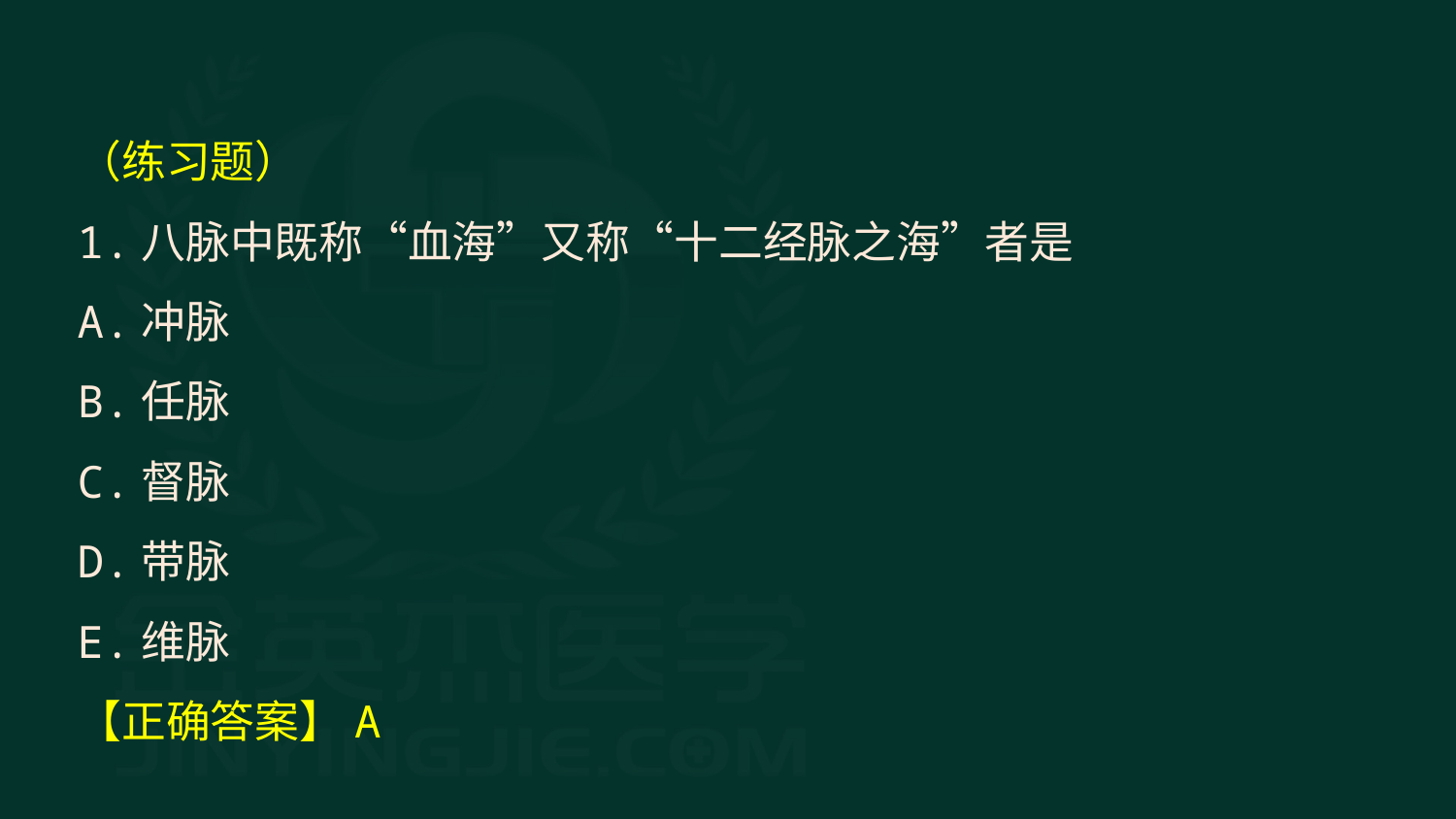

（练习题）
1.八脉中既称“血海”又称“十二经脉之海”者是
A.冲脉
B.任脉
C.督脉
D.带脉
E.维脉
【正确答案】A